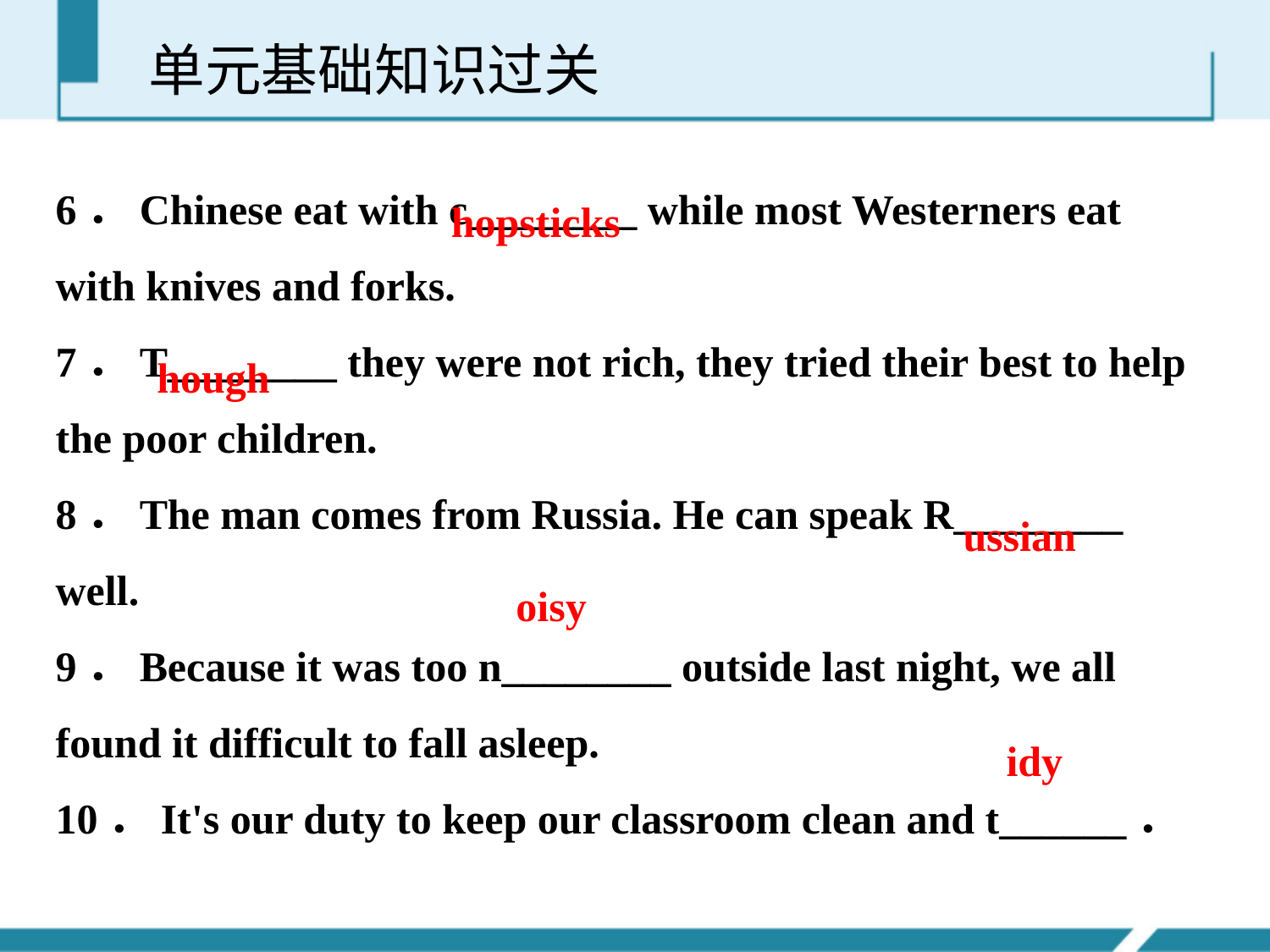

单元基础知识过关
6．Chinese eat with c________ while most Westerners eat with knives and forks.
7．T________ they were not rich, they tried their best to help
the poor children.
8．The man comes from Russia. He can speak R________ well.
9．Because it was too n________ outside last night, we all found it difficult to fall asleep.
10．It's our duty to keep our classroom clean and t______．
hopsticks
hough
ussian
oisy
idy